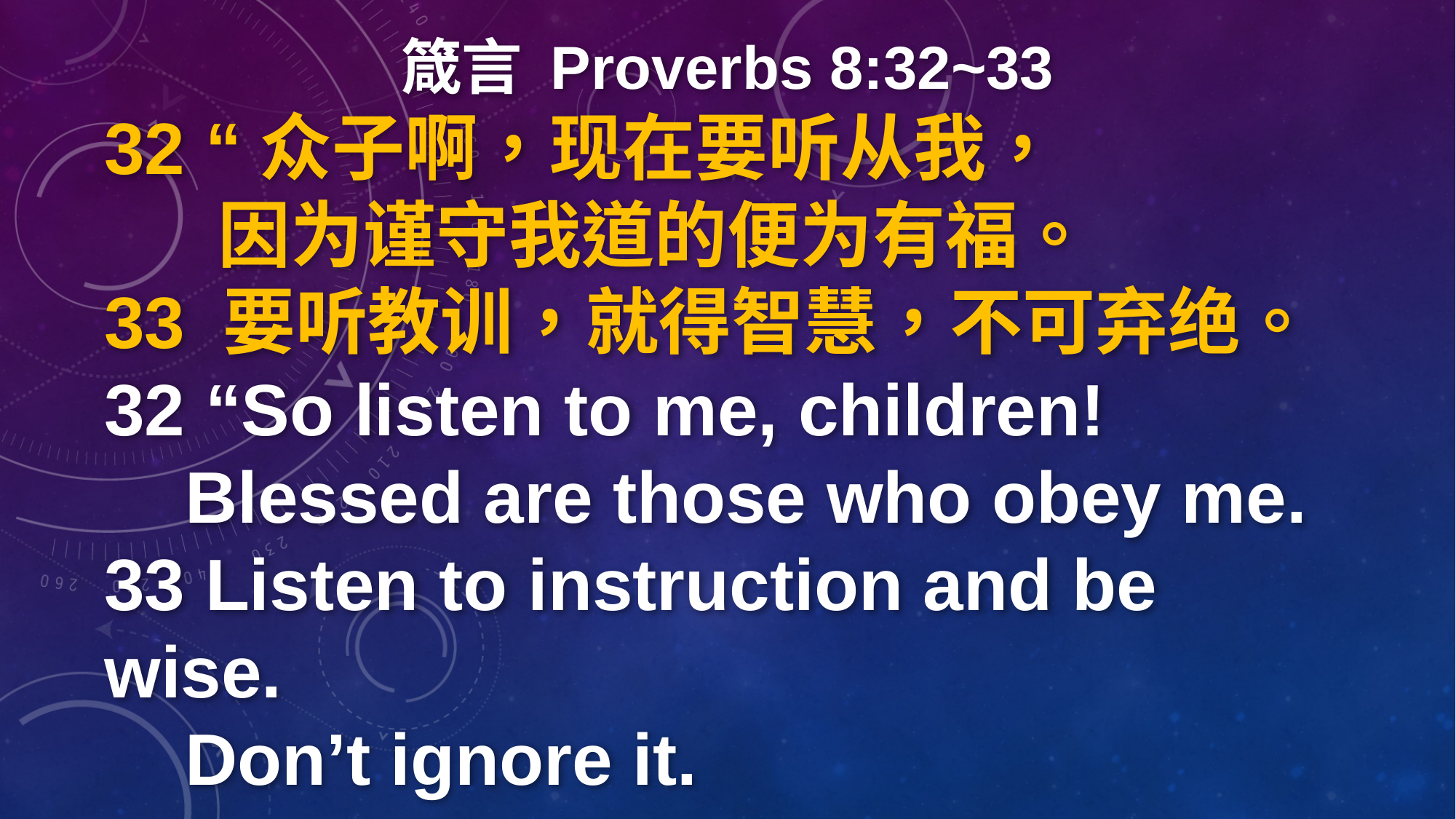

箴言 Proverbs 8:32~33
32 “众子啊，现在要听从我，
因为谨守我道的便为有福。
33 要听教训，就得智慧，不可弃绝。
32 “So listen to me, children!
    Blessed are those who obey me.
33 Listen to instruction and be wise.
    Don’t ignore it.